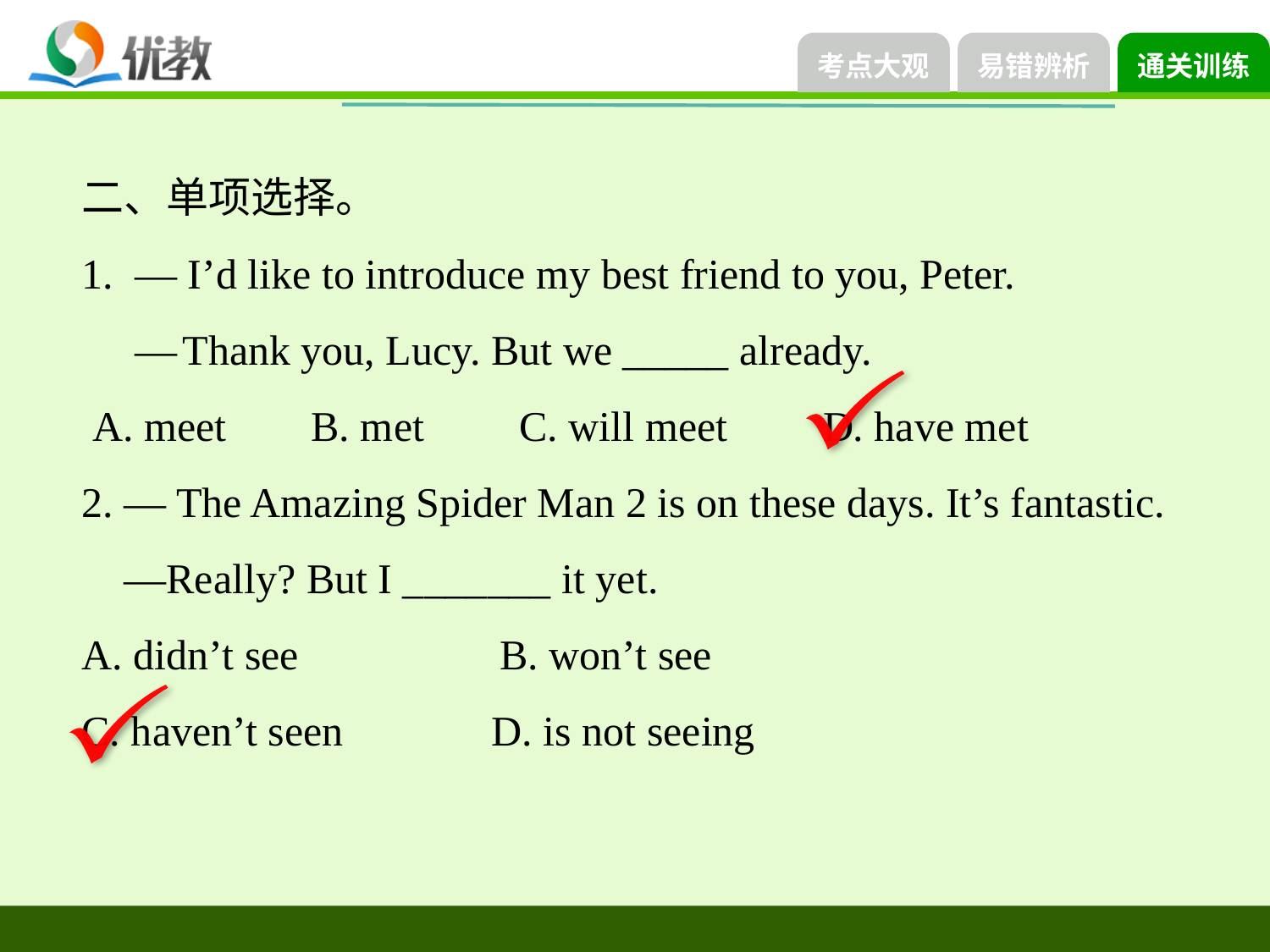

二、单项选择。
1.  — I’d like to introduce my best friend to you, Peter.
     — Thank you, Lucy. But we _____ already.
 A. meet        B. met         C. will meet         D. have met
2. — The Amazing Spider Man 2 is on these days. It’s fantastic.
    —Really? But I _______ it yet.
A. didn’t see                   B. won’t see
C. haven’t seen              D. is not seeing